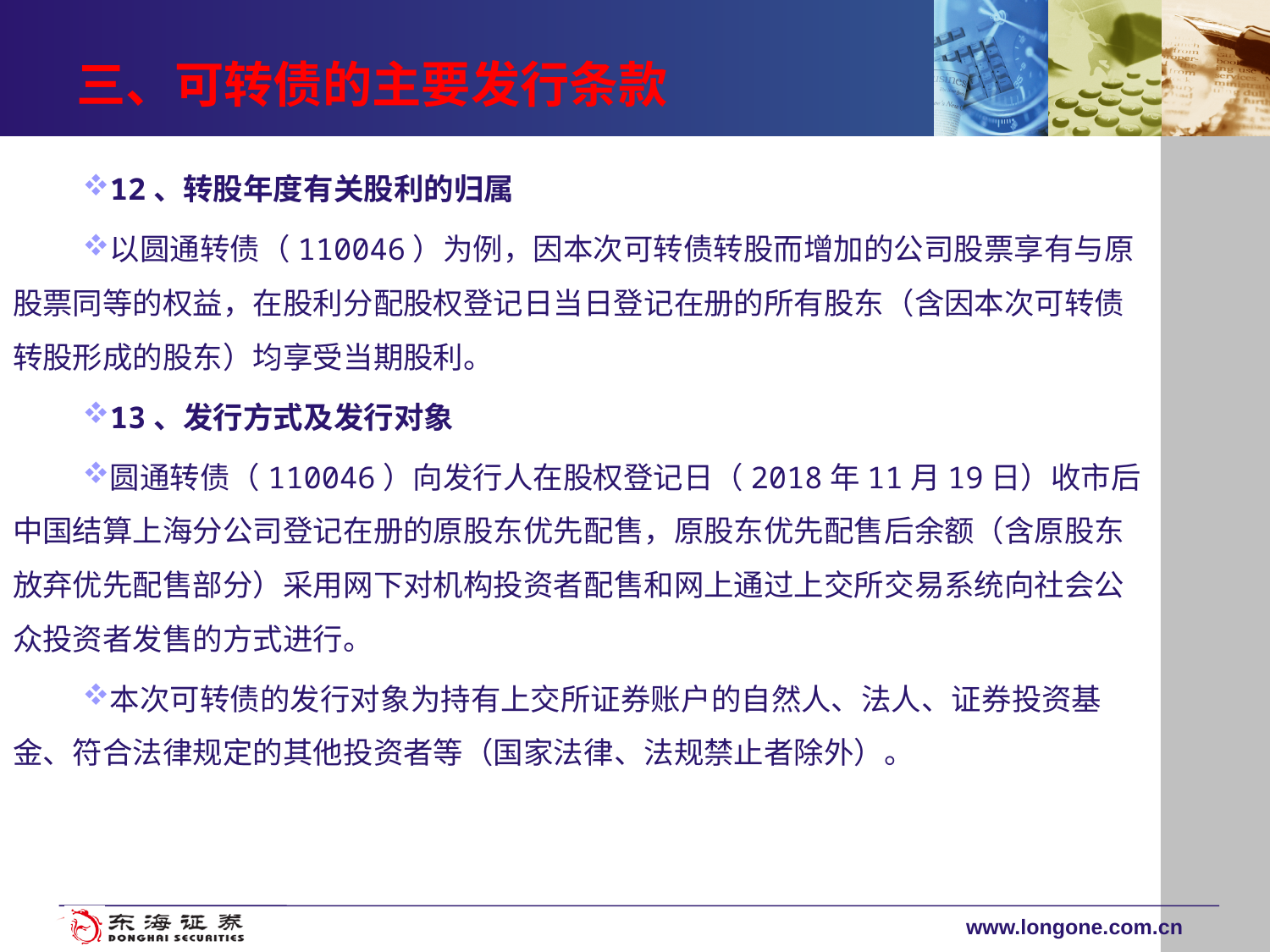

# 三、可转债的主要发行条款
12、转股年度有关股利的归属
以圆通转债（110046）为例，因本次可转债转股而增加的公司股票享有与原股票同等的权益，在股利分配股权登记日当日登记在册的所有股东（含因本次可转债转股形成的股东）均享受当期股利。
13、发行方式及发行对象
圆通转债（110046）向发行人在股权登记日（2018年11月19日）收市后中国结算上海分公司登记在册的原股东优先配售，原股东优先配售后余额（含原股东放弃优先配售部分）采用网下对机构投资者配售和网上通过上交所交易系统向社会公众投资者发售的方式进行。
本次可转债的发行对象为持有上交所证券账户的自然人、法人、证券投资基金、符合法律规定的其他投资者等（国家法律、法规禁止者除外）。
www.longone.com.cn